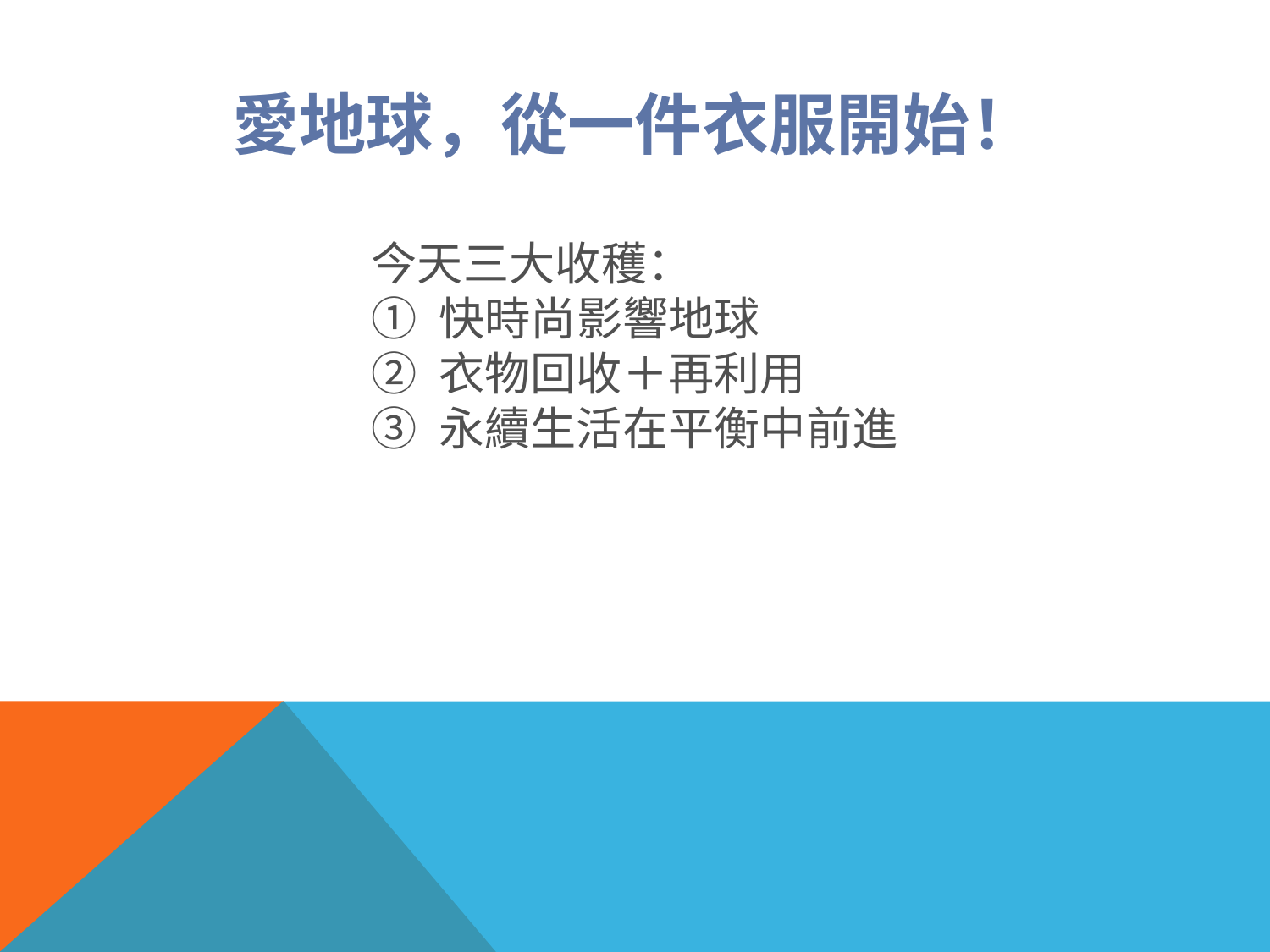

愛地球，從一件衣服開始！
#

今天三大收穫：
① 快時尚影響地球
② 衣物回收＋再利用
③ 永續生活在平衡中前進